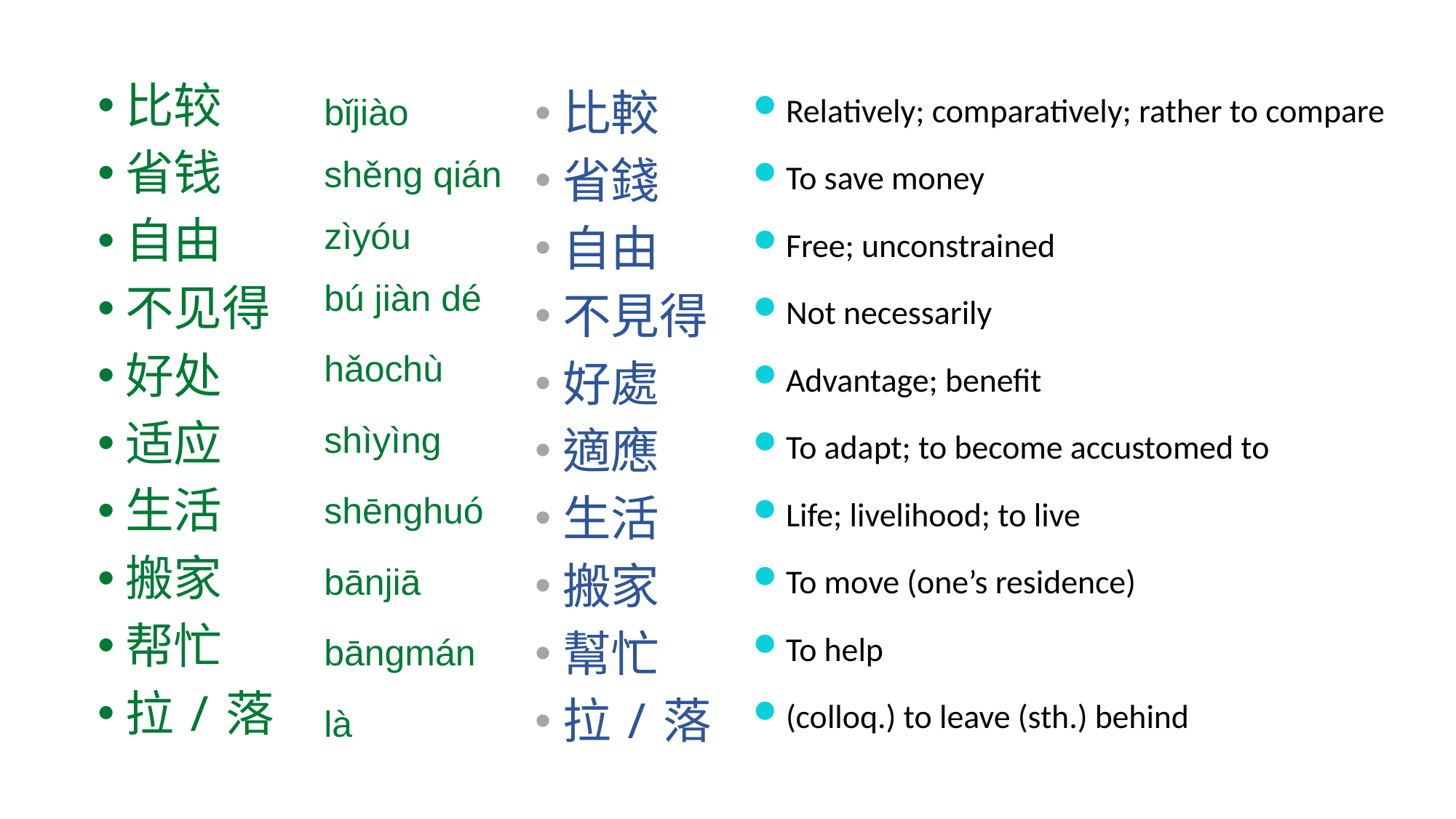

比较
省钱
自由
不见得
好处
适应
生活
搬家
帮忙
拉/落
bǐjiào
shěng qián
zìyóu
bú jiàn dé
hǎochù
shìyìng
shēnghuó
bānjiā
bāngmán
là
比較
省錢
自由
不見得
好處
適應
生活
搬家
幫忙
拉/落
Relatively; comparatively; rather to compare
To save money
Free; unconstrained
Not necessarily
Advantage; benefit
To adapt; to become accustomed to
Life; livelihood; to live
To move (one’s residence)
To help
(colloq.) to leave (sth.) behind